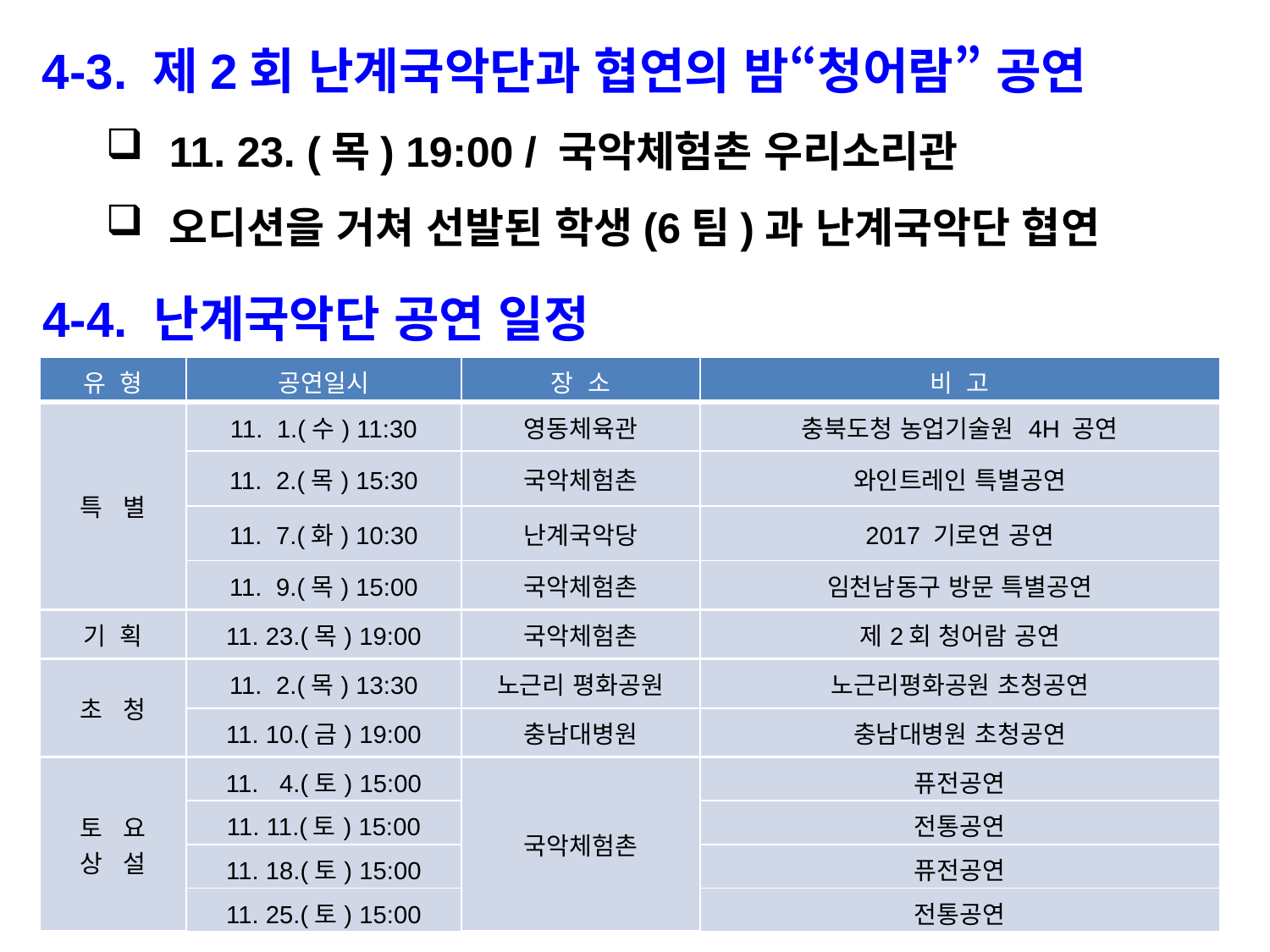

4-3. 제2회 난계국악단과 협연의 밤“청어람” 공연
11. 23. (목) 19:00 / 국악체험촌 우리소리관
오디션을 거쳐 선발된 학생(6팀)과 난계국악단 협연

4-4. 난계국악단 공연 일정
| 유 형 | 공연일시 | 장 소 | 비 고 |
| --- | --- | --- | --- |
| 특 별 | 11. 1.(수) 11:30 | 영동체육관 | 충북도청 농업기술원 4H 공연 |
|  | 11. 2.(목) 15:30 | 국악체험촌 | 와인트레인 특별공연 |
|  | 11. 7.(화) 10:30 | 난계국악당 | 2017 기로연 공연 |
|  | 11. 9.(목) 15:00 | 국악체험촌 | 임천남동구 방문 특별공연 |
| 기 획 | 11. 23.(목) 19:00 | 국악체험촌 | 제2회 청어람 공연 |
| 초 청 | 11. 2.(목) 13:30 | 노근리 평화공원 | 노근리평화공원 초청공연 |
|  | 11. 10.(금) 19:00 | 충남대병원 | 충남대병원 초청공연 |
| 토 요 상 설 | 11. 4.(토) 15:00 | 국악체험촌 | 퓨전공연 |
|  | 11. 11.(토) 15:00 |  | 전통공연 |
|  | 11. 18.(토) 15:00 |  | 퓨전공연 |
|  | 11. 25.(토) 15:00 |  | 전통공연 |